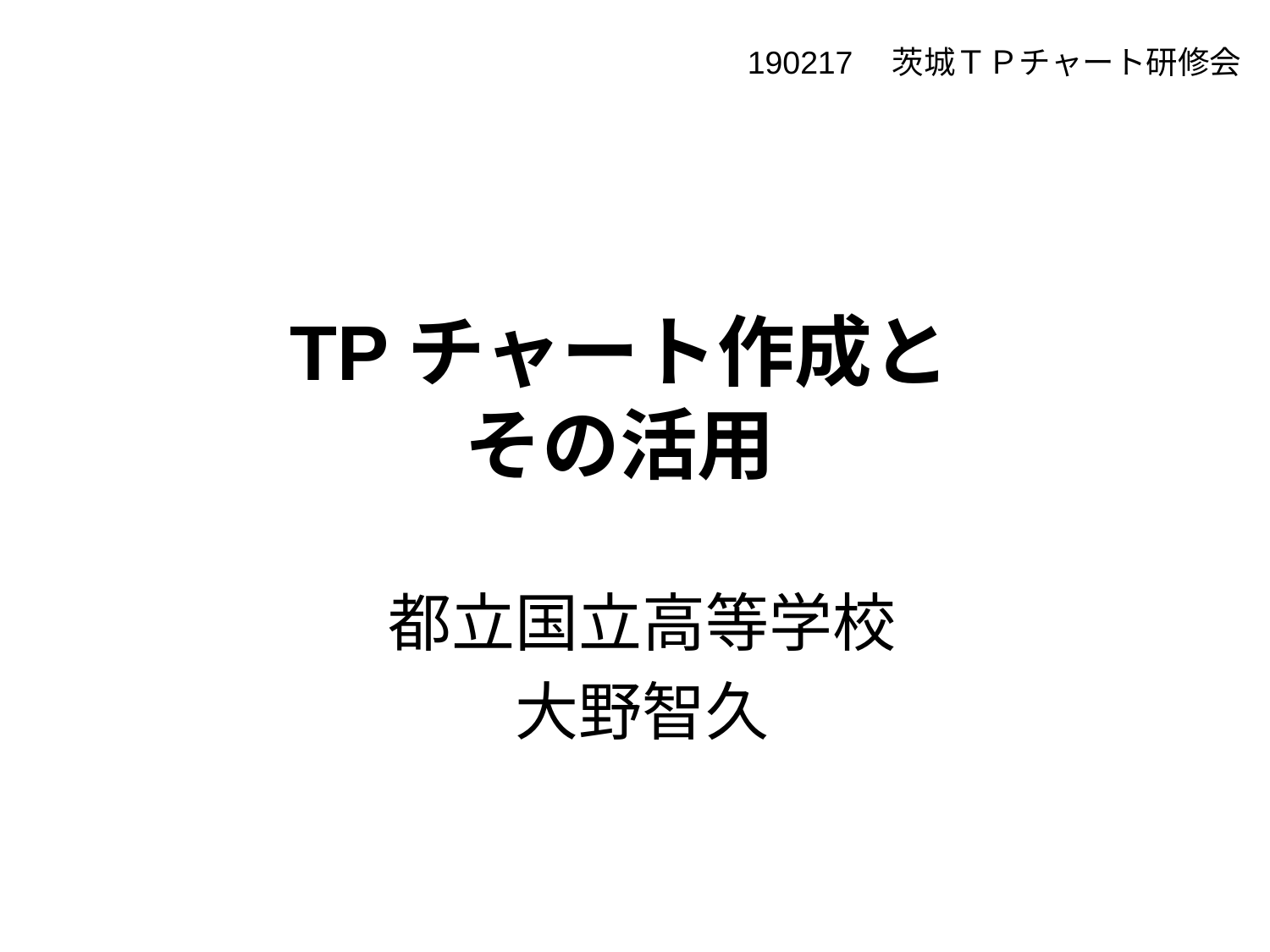

190217　茨城ＴＰチャート研修会
# TPチャート作成と その活用
都立国立高等学校
大野智久